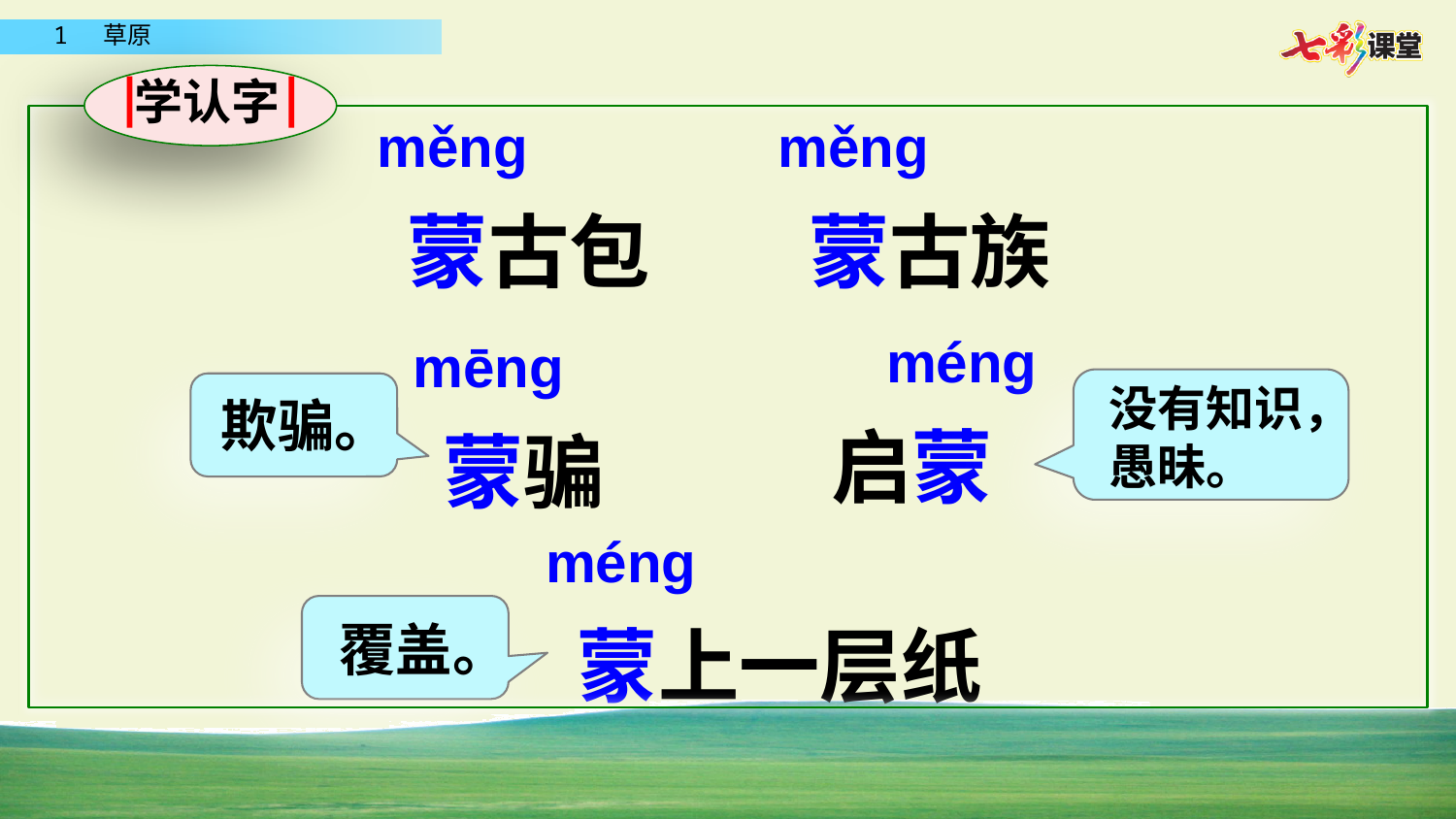

学认字

měng
měng

蒙古包
蒙古族
méng
mēng
启蒙
蒙骗

没有知识，愚昧。

欺骗。
méng
蒙上一层纸

覆盖。